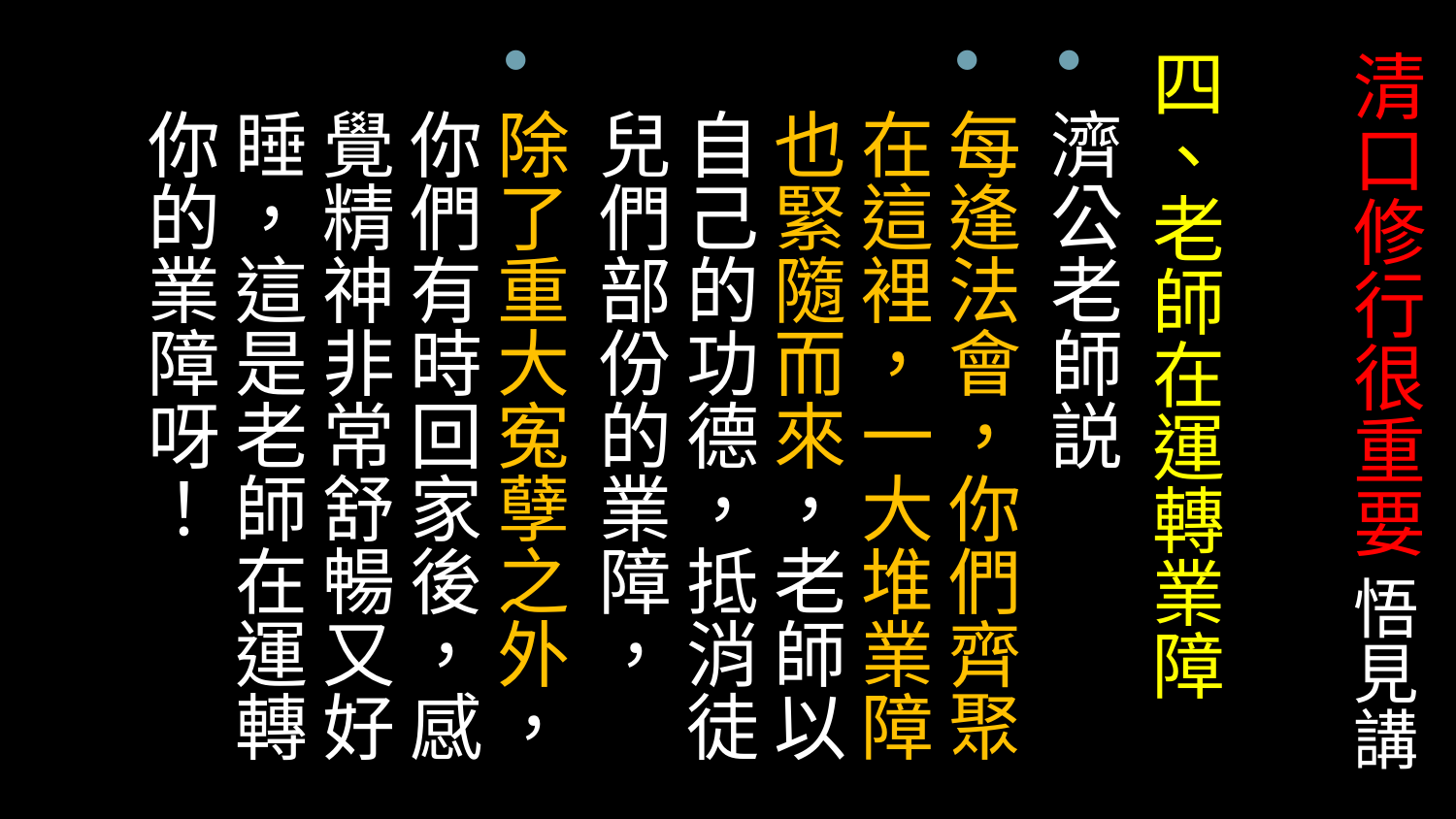

四、老師在運轉業障
濟公老師説
每逢法會，你們齊聚在這裡，一大堆業障也緊隨而來，老師以自己的功德，抵消徒兒們部份的業障，
除了重大寃孽之外，你們有時回家後，感覺精神非常舒暢又好睡，這是老師在運轉你的業障呀！

# 清口修行很重要 悟見講